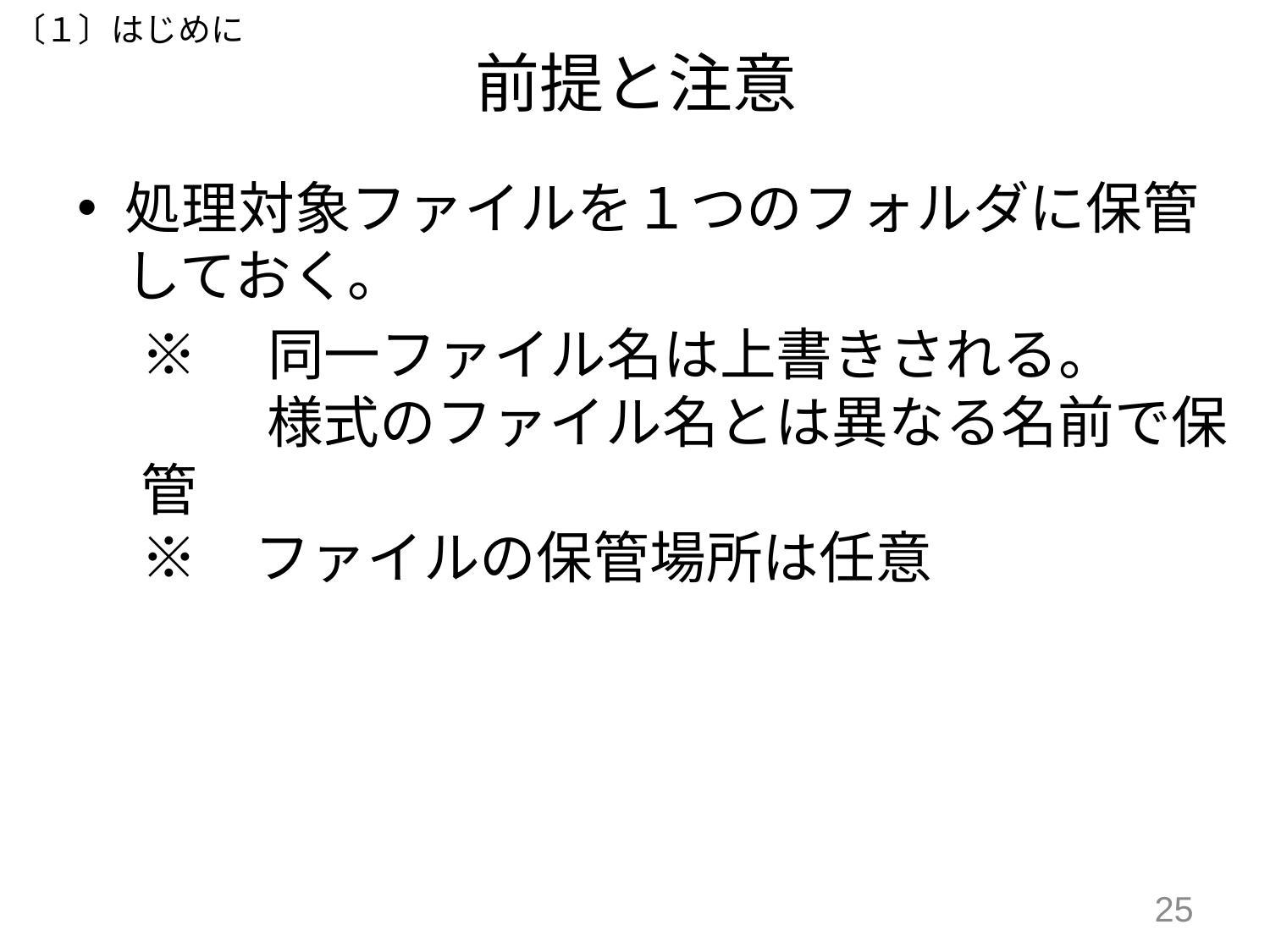

〔１〕はじめに
# 前提と注意
処理対象ファイルを１つのフォルダに保管しておく。
※　同一ファイル名は上書きされる。
　　 様式のファイル名とは異なる名前で保管
※　ファイルの保管場所は任意
25